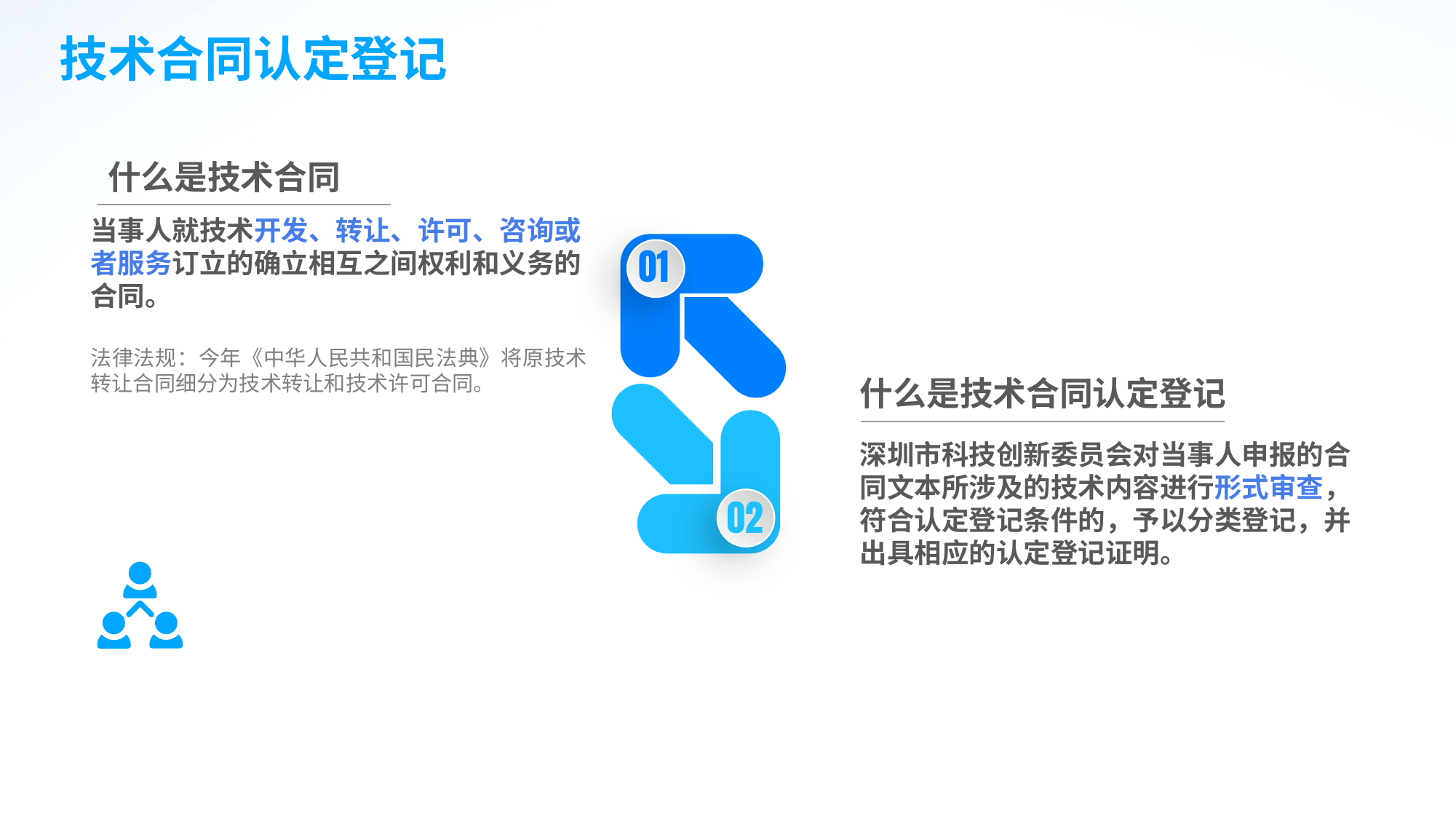

技术合同认定登记
什么是技术合同
当事人就技术开发、转让、许可、咨询或者服务订立的确立相互之间权利和义务的合同。

法律法规：今年《中华人民共和国民法典》将原技术转让合同细分为技术转让和技术许可合同。

01

什么是技术合同认定登记

02
深圳市科技创新委员会对当事人申报的合同文本所涉及的技术内容进行形式审查，符合认定登记条件的，予以分类登记，并出具相应的认定登记证明。